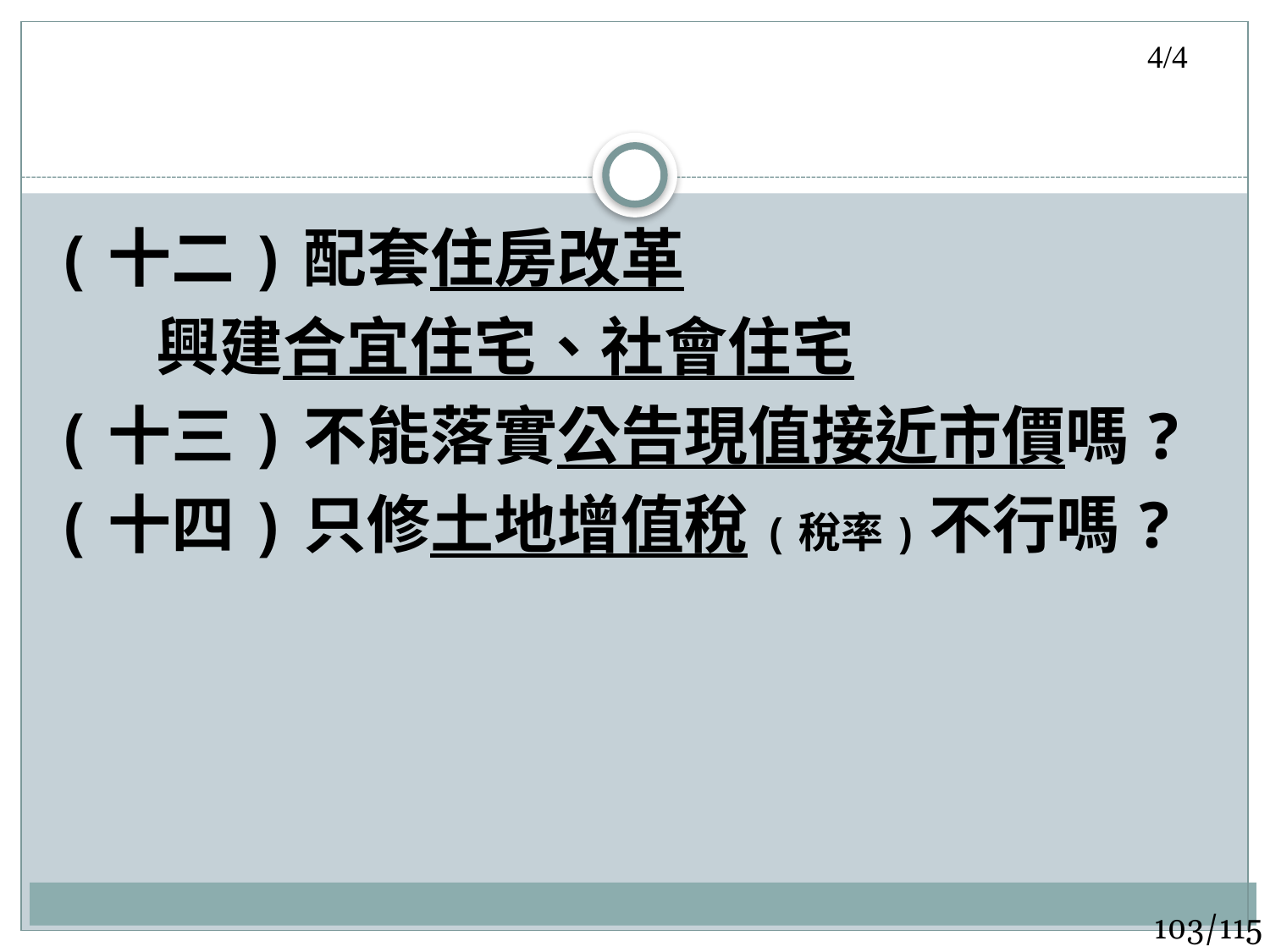

#
4/4

(十二)配套住房改革
      興建合宜住宅、社會住宅
(十三)不能落實公告現值接近市價嗎?
(十四)只修土地增值稅(稅率)不行嗎?